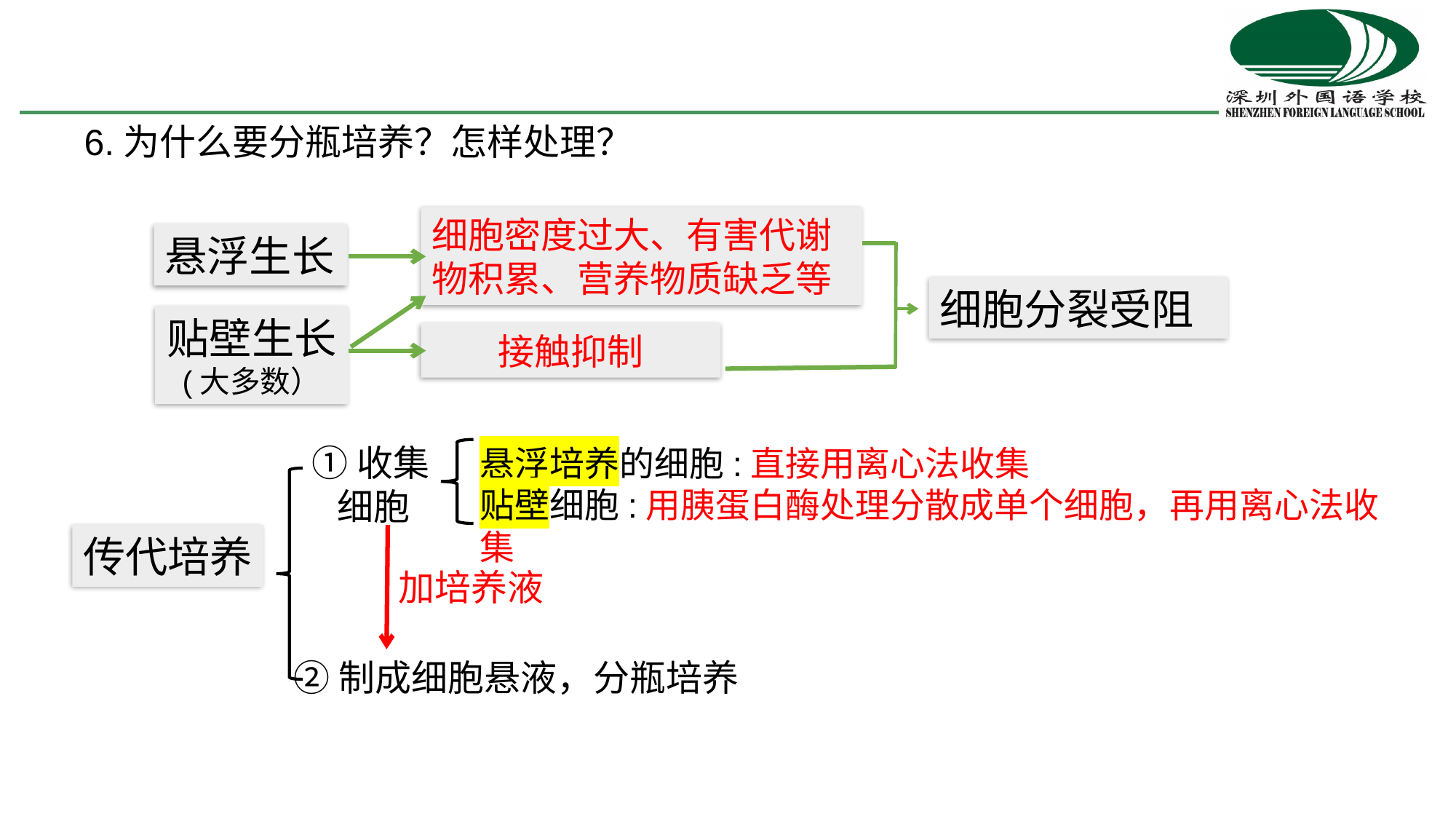

6.为什么要分瓶培养？怎样处理？
细胞密度过大、有害代谢物积累、营养物质缺乏等
悬浮生长
细胞分裂受阻
贴壁生长
(大多数）
接触抑制
①收集
  细胞
悬浮培养的细胞:直接用离心法收集
贴壁细胞:用胰蛋白酶处理分散成单个细胞，再用离心法收集

传代培养
加培养液
②制成细胞悬液，分瓶培养